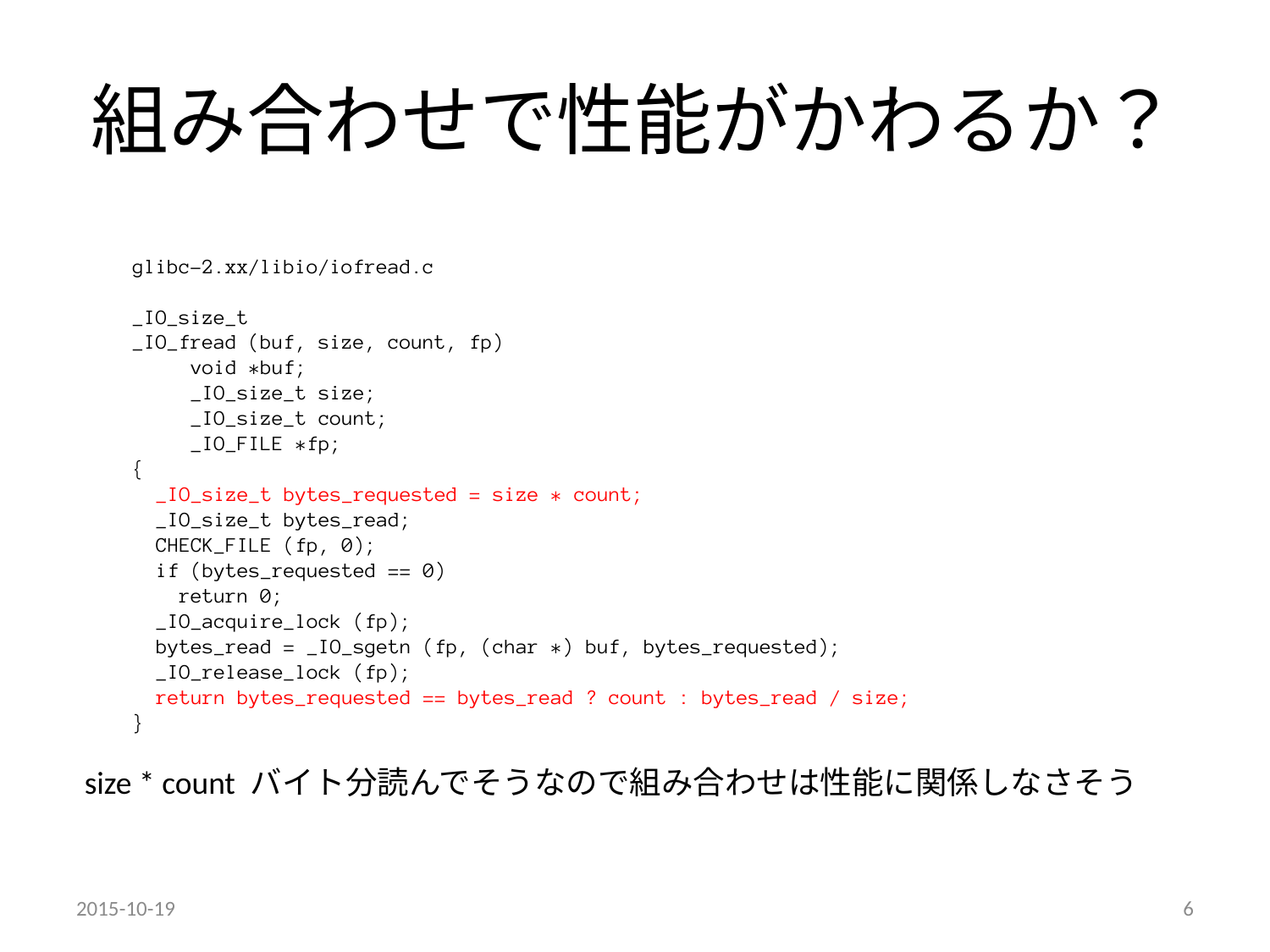

# 組み合わせで性能がかわるか？
glibc-2.xx/libio/iofread.c

_IO_size_t
_IO_fread (buf, size, count, fp)
     void *buf;
     _IO_size_t size;
     _IO_size_t count;
     _IO_FILE *fp;
{
  _IO_size_t bytes_requested = size * count;
  _IO_size_t bytes_read;
  CHECK_FILE (fp, 0);
  if (bytes_requested == 0)
    return 0;
  _IO_acquire_lock (fp);
  bytes_read = _IO_sgetn (fp, (char *) buf, bytes_requested);
  _IO_release_lock (fp);
  return bytes_requested == bytes_read ? count : bytes_read / size;
}

size * count バイト分読んでそうなので組み合わせは性能に関係しなさそう
2015-10-19
6